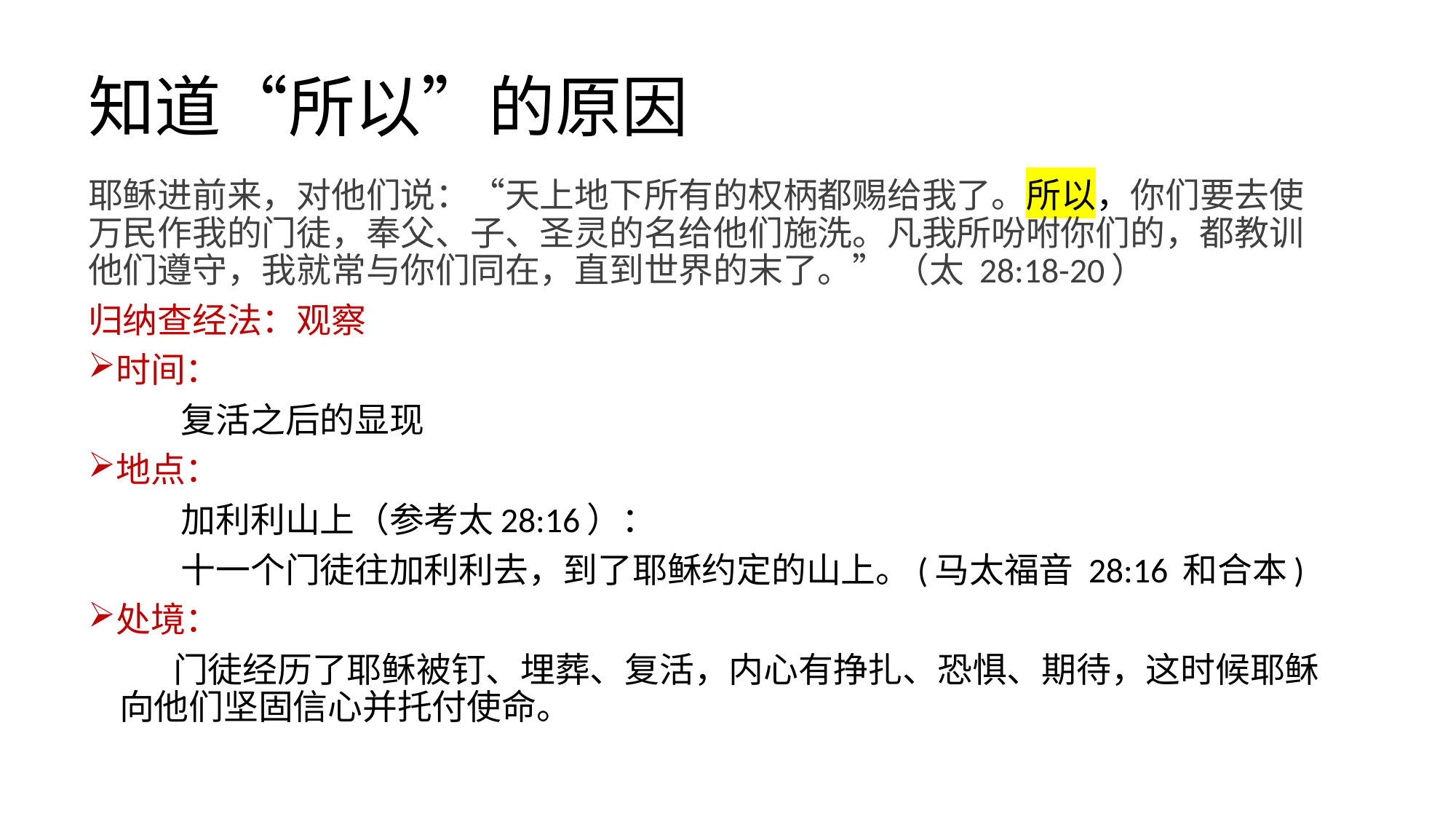

# 知道“所以”的原因
耶稣进前来，对他们说：“天上地下所有的权柄都赐给我了。所以，你们要去使万民作我的门徒，奉父、子、圣灵的名给他们施洗。凡我所吩咐你们的，都教训他们遵守，我就常与你们同在，直到世界的末了。” （太 28:18-20）
归纳查经法：观察
时间：
           复活之后的显现
地点：
           加利利山上（参考太28:16）：
           十一个门徒往加利利去，到了耶稣约定的山上。(马太福音 28:16 和合本)
处境：
          门徒经历了耶稣被钉、埋葬、复活，内心有挣扎、恐惧、期待，这时候耶稣     向他们坚固信心并托付使命。